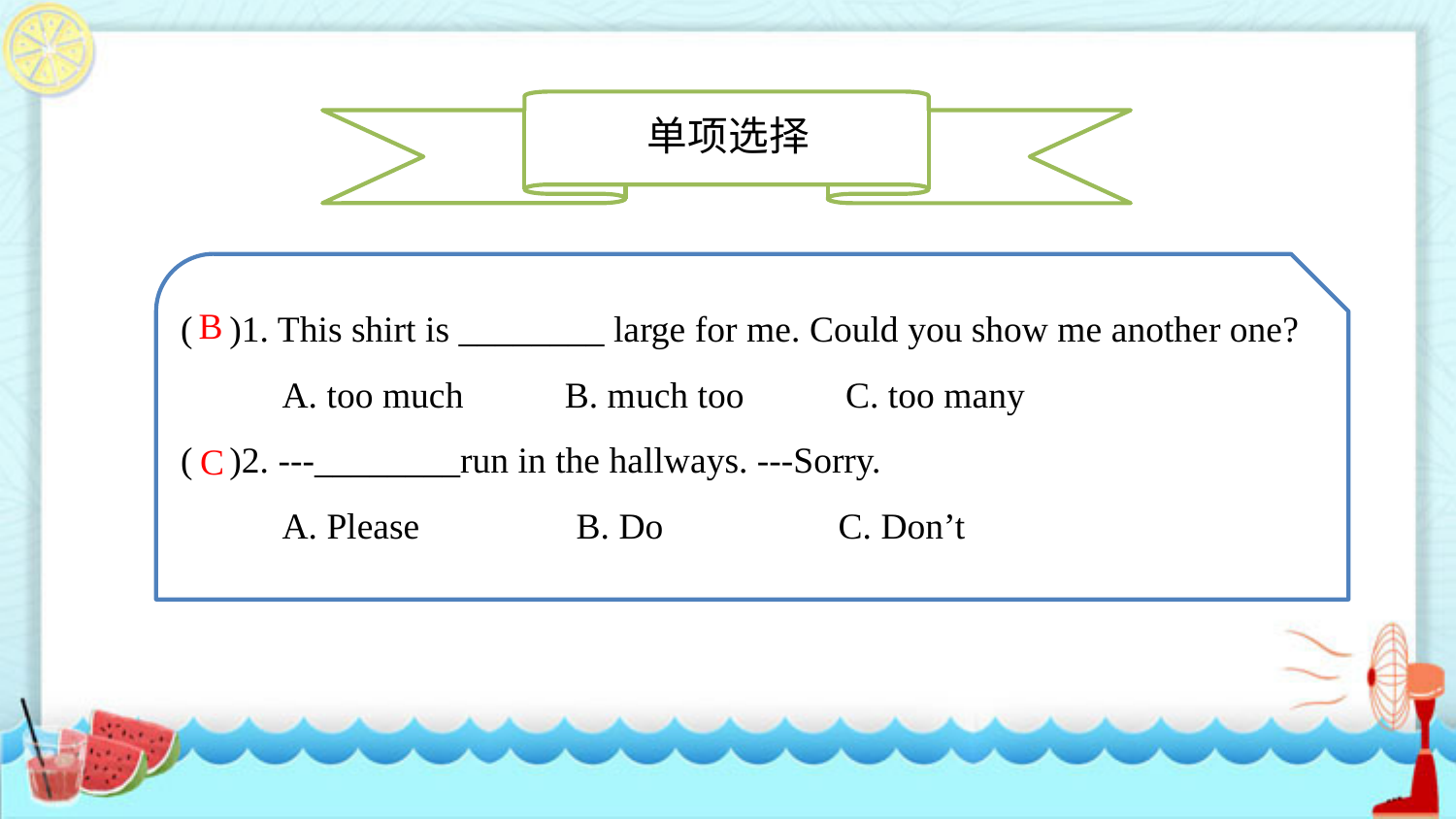

单项选择

(    )1. This shirt is ________ large for me. Could you show me another one?
           A. too much           B. much too           C. too many
(    )2. ---________run in the hallways. ---Sorry.
           A. Please                 B. Do                   C. Don’t
B
C